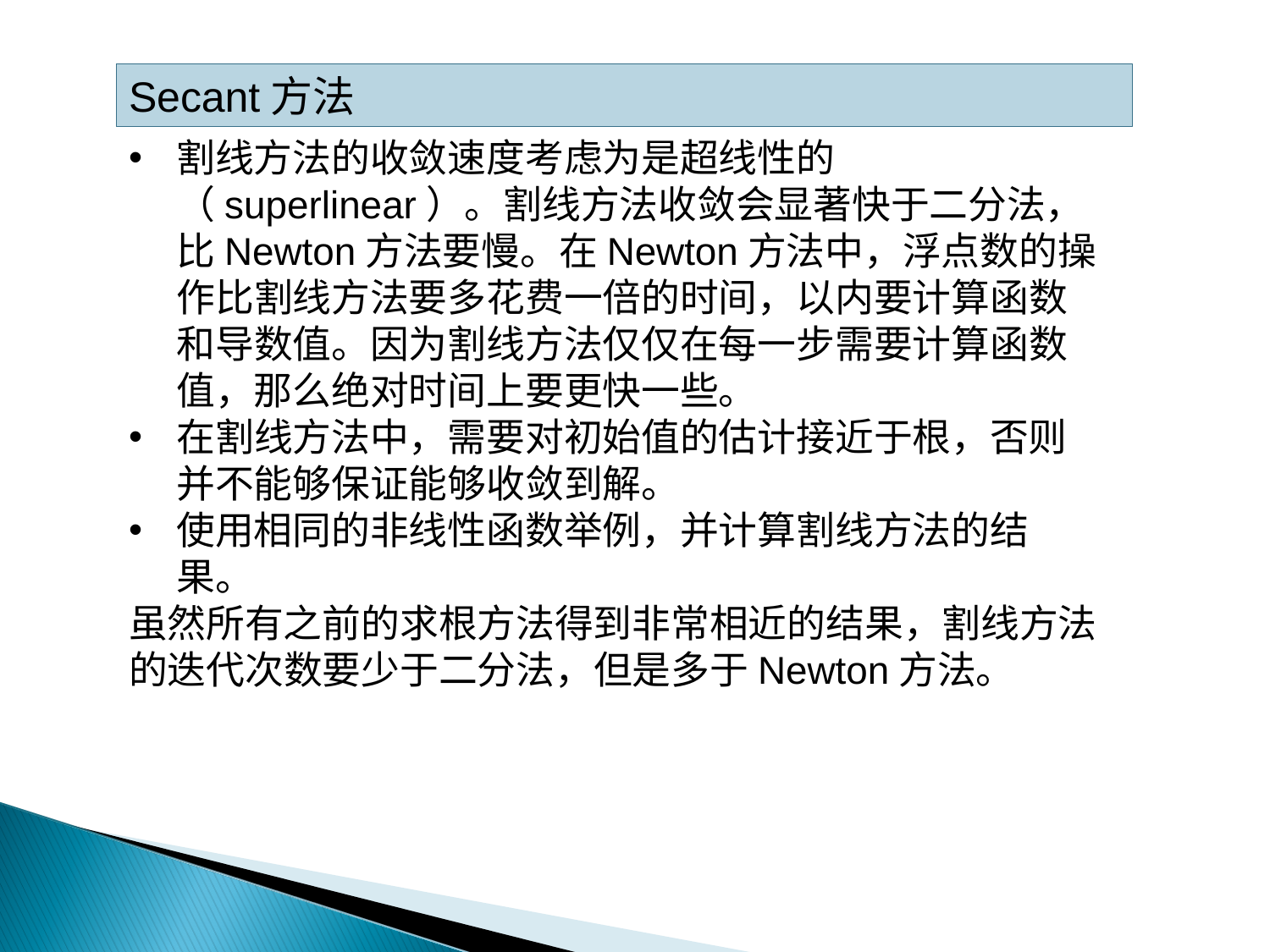

Secant方法
割线方法的收敛速度考虑为是超线性的（superlinear）。割线方法收敛会显著快于二分法，比Newton方法要慢。在Newton方法中，浮点数的操作比割线方法要多花费一倍的时间，以内要计算函数和导数值。因为割线方法仅仅在每一步需要计算函数值，那么绝对时间上要更快一些。
在割线方法中，需要对初始值的估计接近于根，否则并不能够保证能够收敛到解。
使用相同的非线性函数举例，并计算割线方法的结果。
虽然所有之前的求根方法得到非常相近的结果，割线方法的迭代次数要少于二分法，但是多于Newton方法。